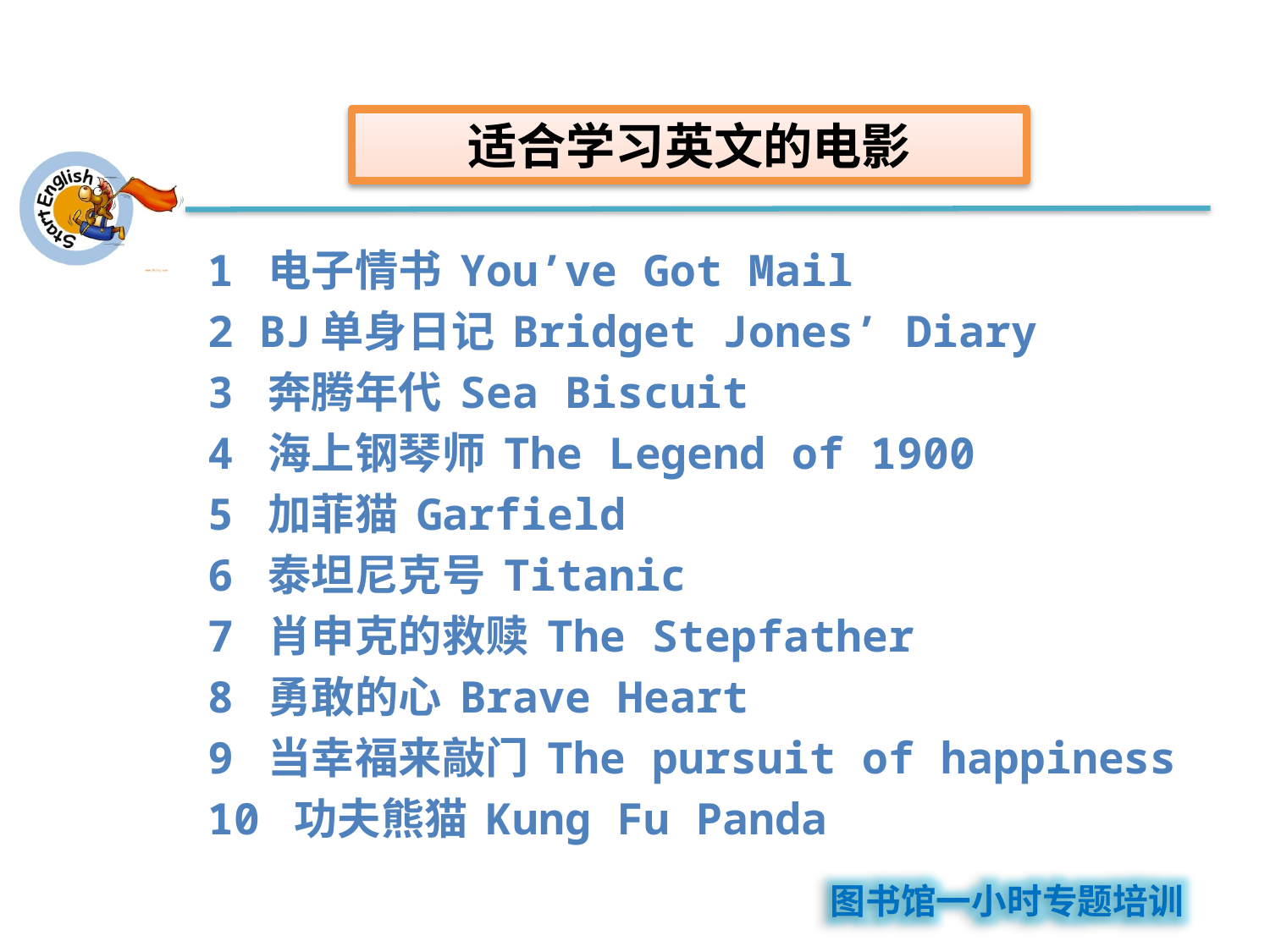

适合学习英文的电影
     1 电子情书 You’ve Got Mail
     2 BJ单身日记 Bridget Jones’ Diary
     3 奔腾年代 Sea Biscuit
     4 海上钢琴师 The Legend of 1900
     5 加菲猫 Garfield
     6 泰坦尼克号 Titanic
     7 肖申克的救赎 The Stepfather
     8 勇敢的心 Brave Heart
     9 当幸福来敲门 The pursuit of happiness
     10 功夫熊猫 Kung Fu Panda